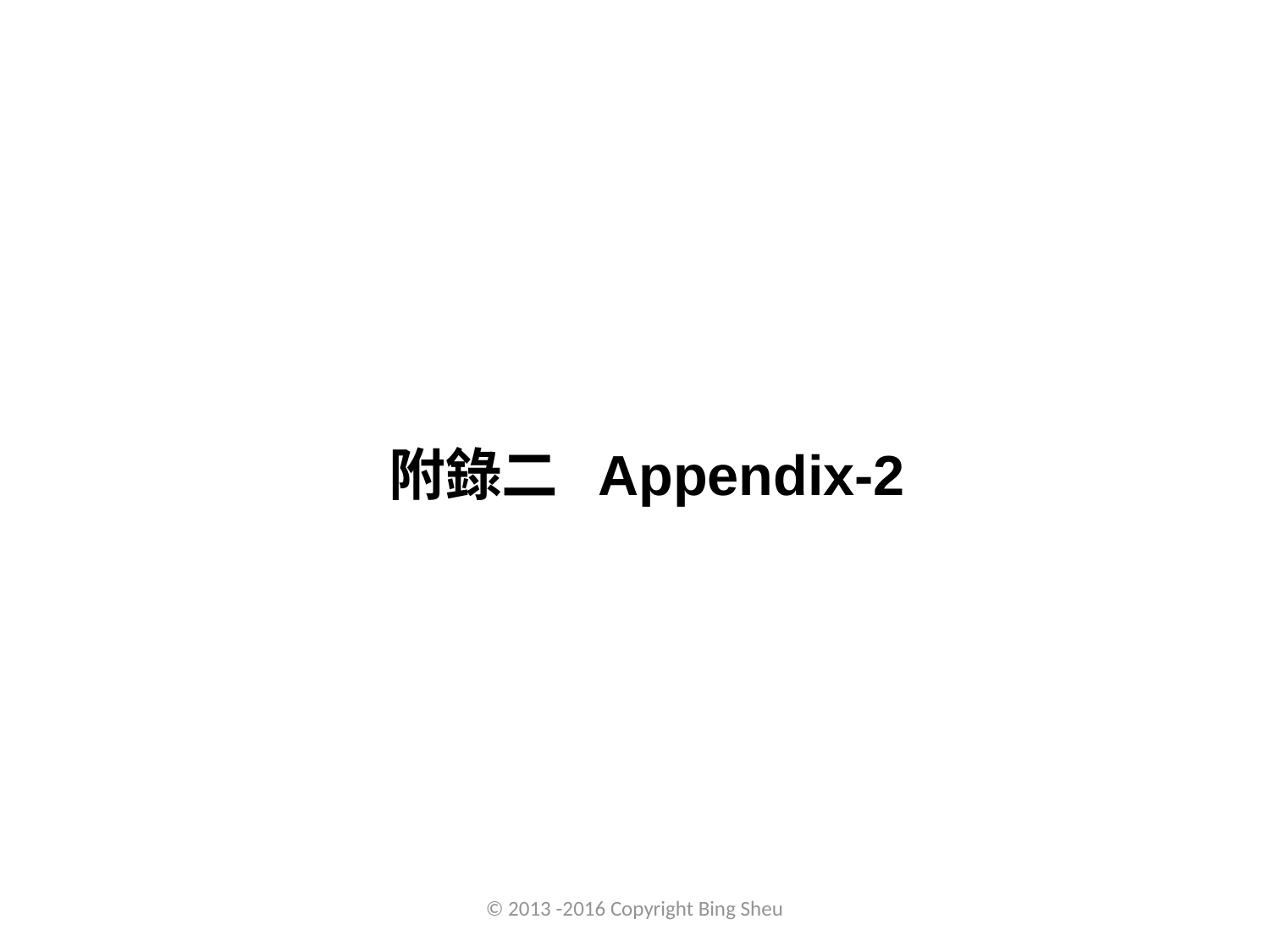

附錄二  Appendix-2
© 2013 -2016 Copyright Bing Sheu